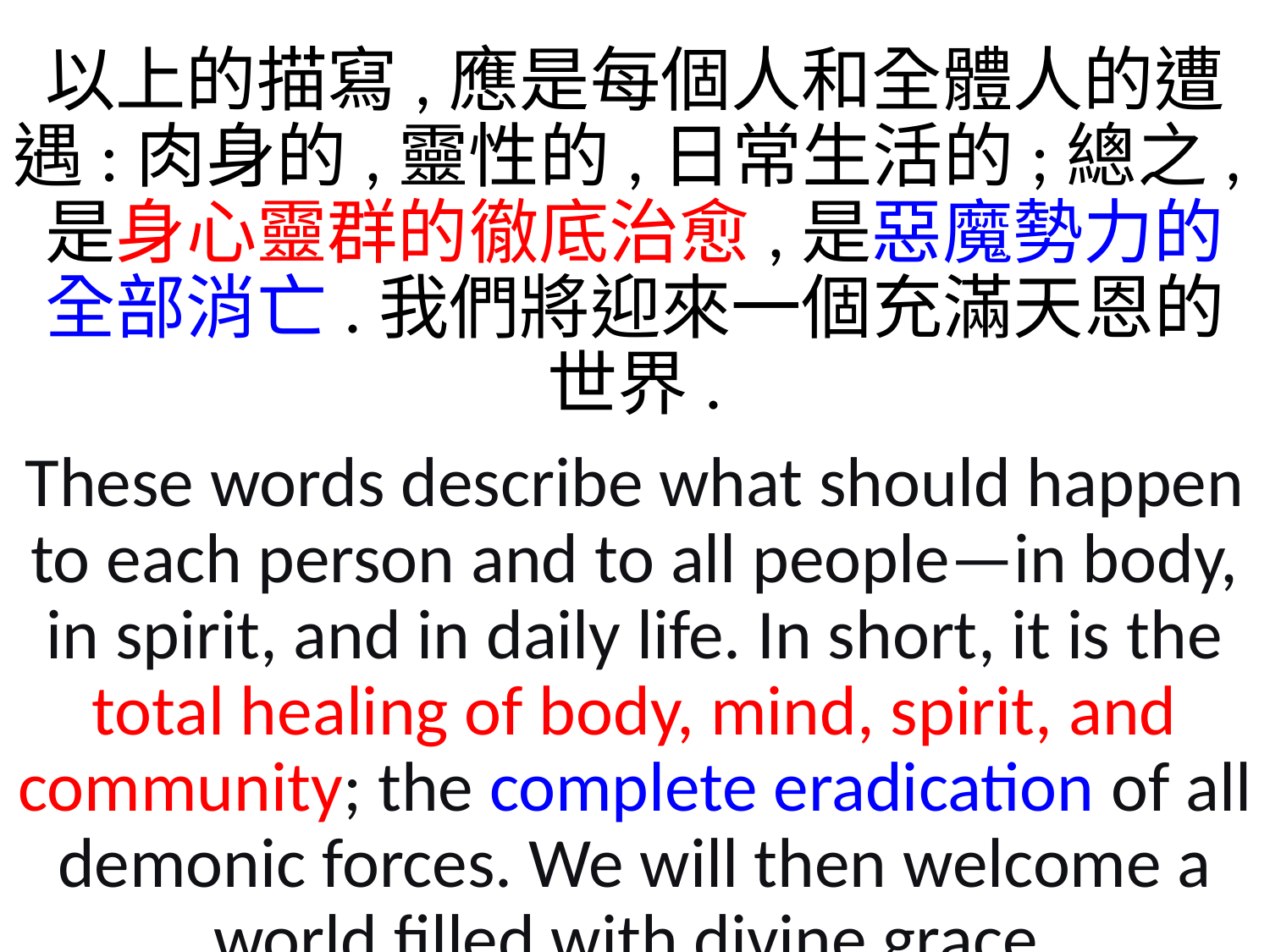

以上的描寫,應是每個人和全體人的遭遇:肉身的,靈性的,日常生活的;總之,是身心靈群的徹底治愈,是惡魔勢力的全部消亡.我們將迎來一個充滿天恩的世界.
These words describe what should happen to each person and to all people—in body, in spirit, and in daily life. In short, it is the total healing of body, mind, spirit, and community; the complete eradication of all demonic forces. We will then welcome a world filled with divine grace.